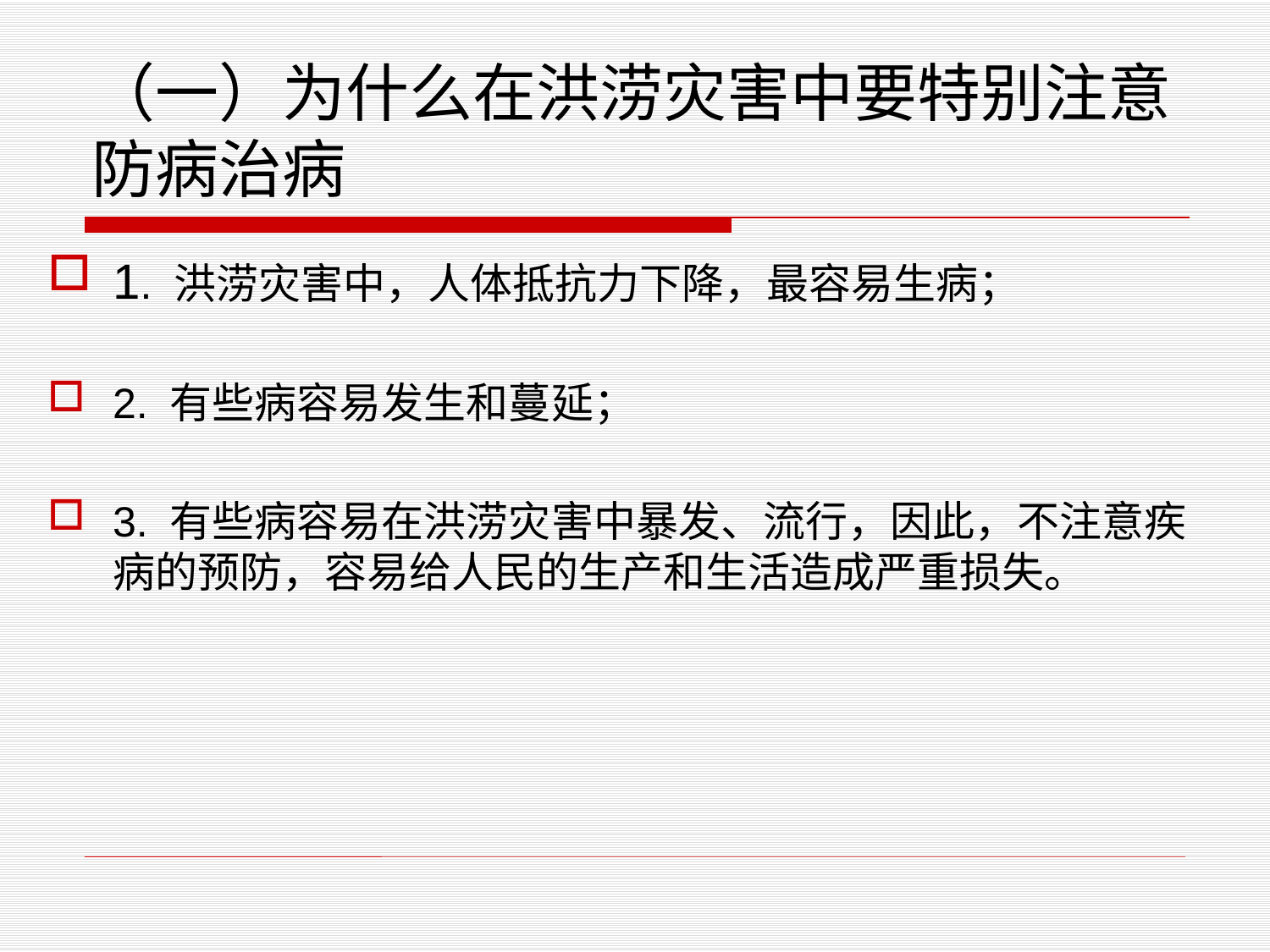

# （一）为什么在洪涝灾害中要特别注意防病治病
1. 洪涝灾害中，人体抵抗力下降，最容易生病；

2. 有些病容易发生和蔓延；

3. 有些病容易在洪涝灾害中暴发、流行，因此，不注意疾病的预防，容易给人民的生产和生活造成严重损失。